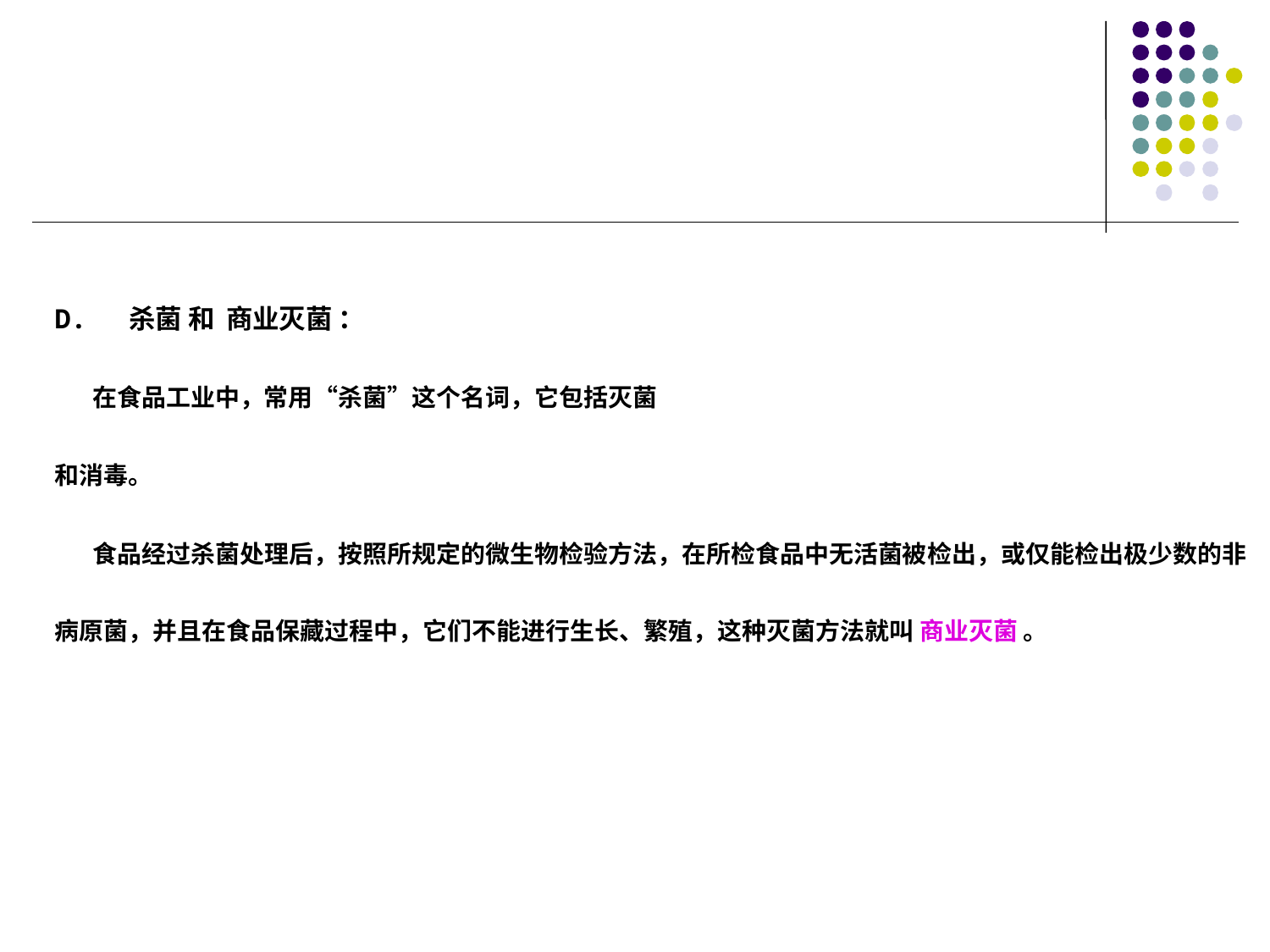

D.  杀菌 和  商业灭菌 ：
     在食品工业中，常用“杀菌”这个名词，它包括灭菌
和消毒。
     食品经过杀菌处理后，按照所规定的微生物检验方法，在所检食品中无活菌被检出，或仅能检出极少数的非病原菌，并且在食品保藏过程中，它们不能进行生长、繁殖，这种灭菌方法就叫 商业灭菌 。